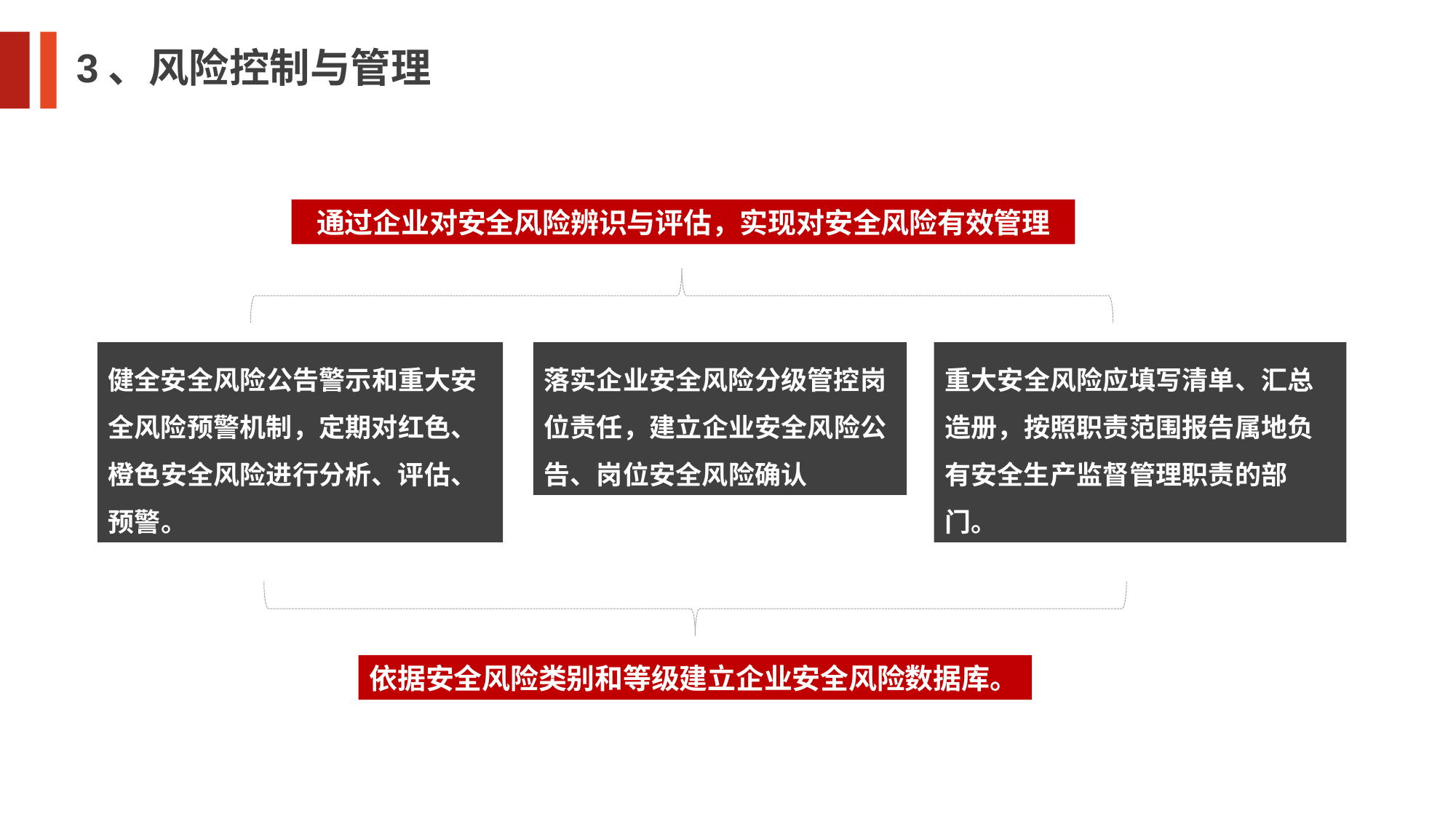

3、风险控制与管理

通过企业对安全风险辨识与评估，实现对安全风险有效管理
健全安全风险公告警示和重大安全风险预警机制，定期对红色、橙色安全风险进行分析、评估、预警。
落实企业安全风险分级管控岗位责任，建立企业安全风险公告、岗位安全风险确认
重大安全风险应填写清单、汇总造册，按照职责范围报告属地负有安全生产监督管理职责的部门。
依据安全风险类别和等级建立企业安全风险数据库。